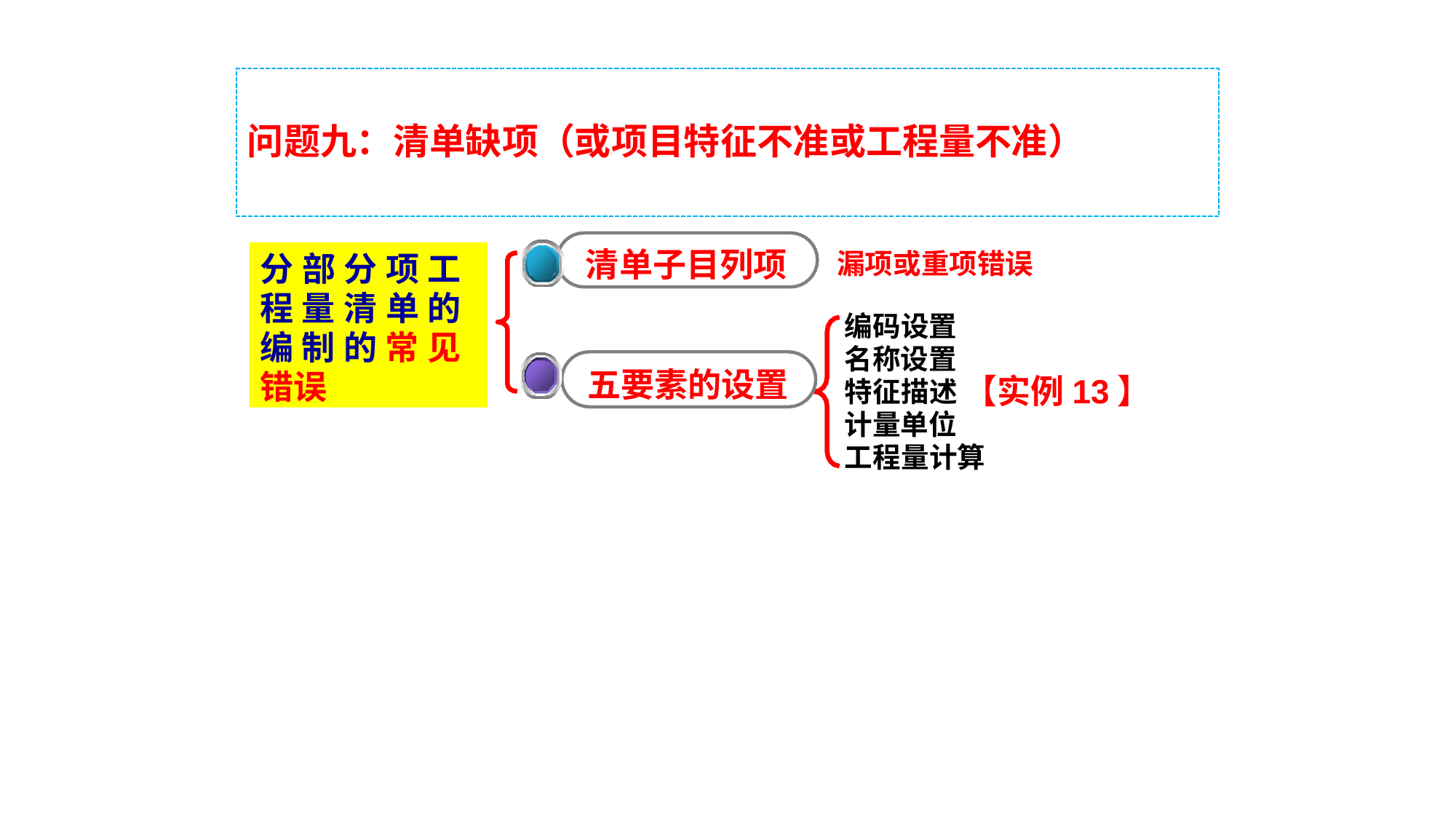

# 问题九：清单缺项（或项目特征不准或工程量不准）

清单子目列项

分部分项工程量清单的编制的常见错误
漏项或重项错误

编码设置
名称设置
特征描述
计量单位
工程量计算

五要素的设置
【实例13】